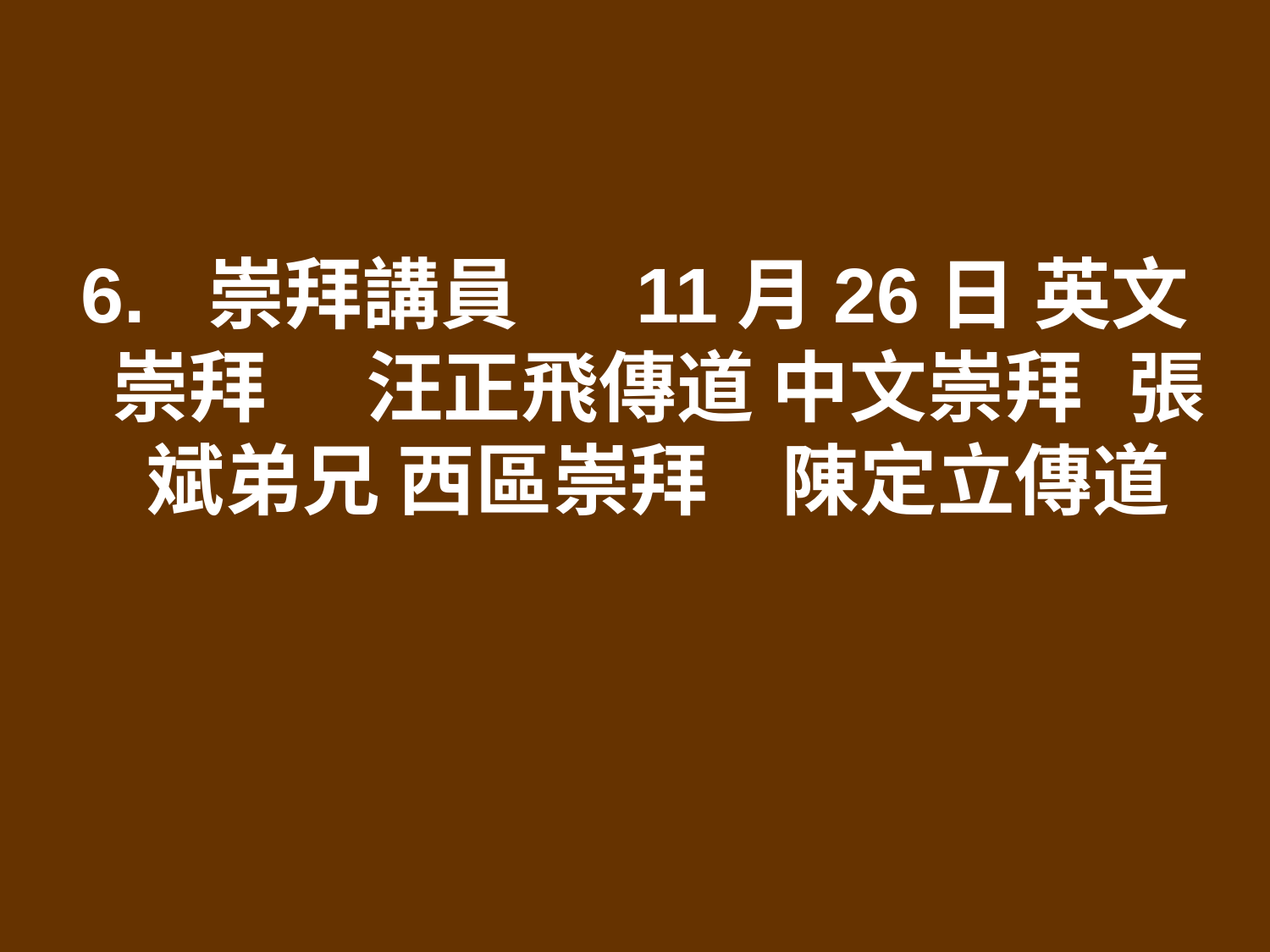

6.  崇拜講員 	11月26日 英文崇拜	汪正飛傳道 中文崇拜	張斌弟兄 西區崇拜	陳定立傳道